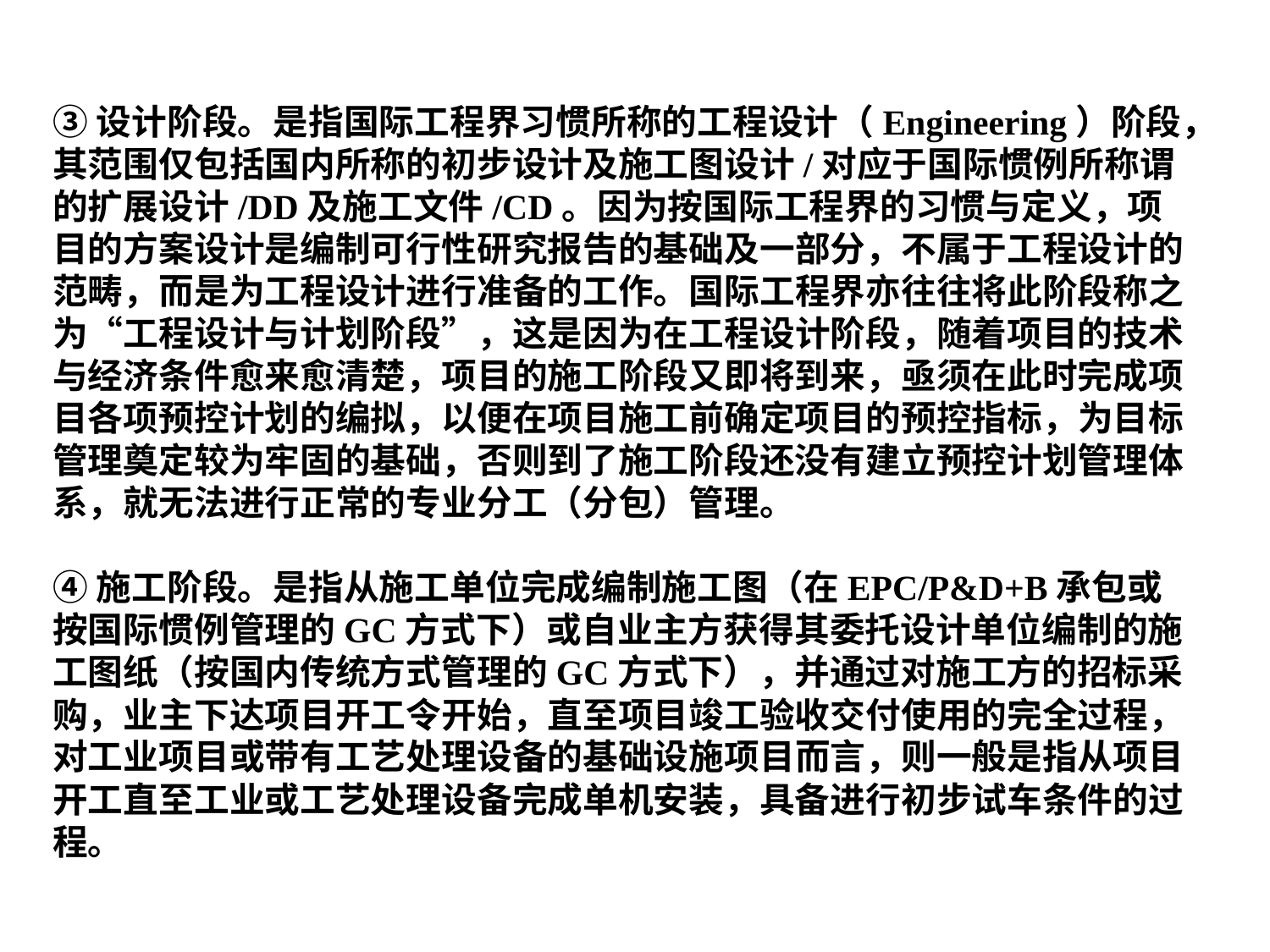

③设计阶段。是指国际工程界习惯所称的工程设计（Engineering）阶段，其范围仅包括国内所称的初步设计及施工图设计/对应于国际惯例所称谓的扩展设计/DD及施工文件/CD。因为按国际工程界的习惯与定义，项目的方案设计是编制可行性研究报告的基础及一部分，不属于工程设计的范畴，而是为工程设计进行准备的工作。国际工程界亦往往将此阶段称之为“工程设计与计划阶段”，这是因为在工程设计阶段，随着项目的技术与经济条件愈来愈清楚，项目的施工阶段又即将到来，亟须在此时完成项目各项预控计划的编拟，以便在项目施工前确定项目的预控指标，为目标管理奠定较为牢固的基础，否则到了施工阶段还没有建立预控计划管理体系，就无法进行正常的专业分工（分包）管理。

④施工阶段。是指从施工单位完成编制施工图（在EPC/P&D+B承包或按国际惯例管理的GC方式下）或自业主方获得其委托设计单位编制的施工图纸（按国内传统方式管理的GC方式下），并通过对施工方的招标采购，业主下达项目开工令开始，直至项目竣工验收交付使用的完全过程，对工业项目或带有工艺处理设备的基础设施项目而言，则一般是指从项目开工直至工业或工艺处理设备完成单机安装，具备进行初步试车条件的过程。